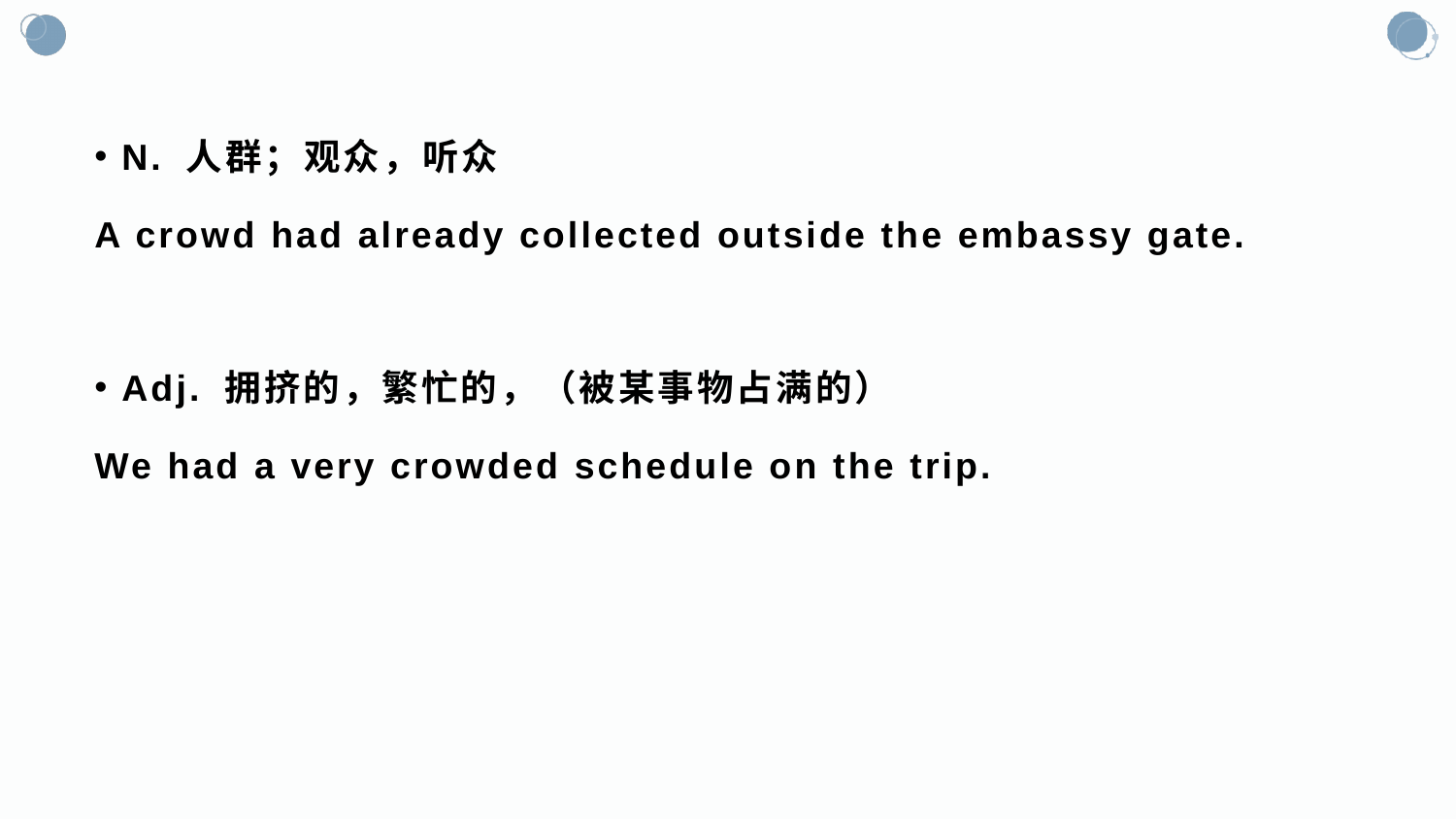

N. 人群；观众，听众
A crowd had already collected outside the embassy gate.

Adj. 拥挤的，繁忙的，（被某事物占满的）
We had a very crowded schedule on the trip.